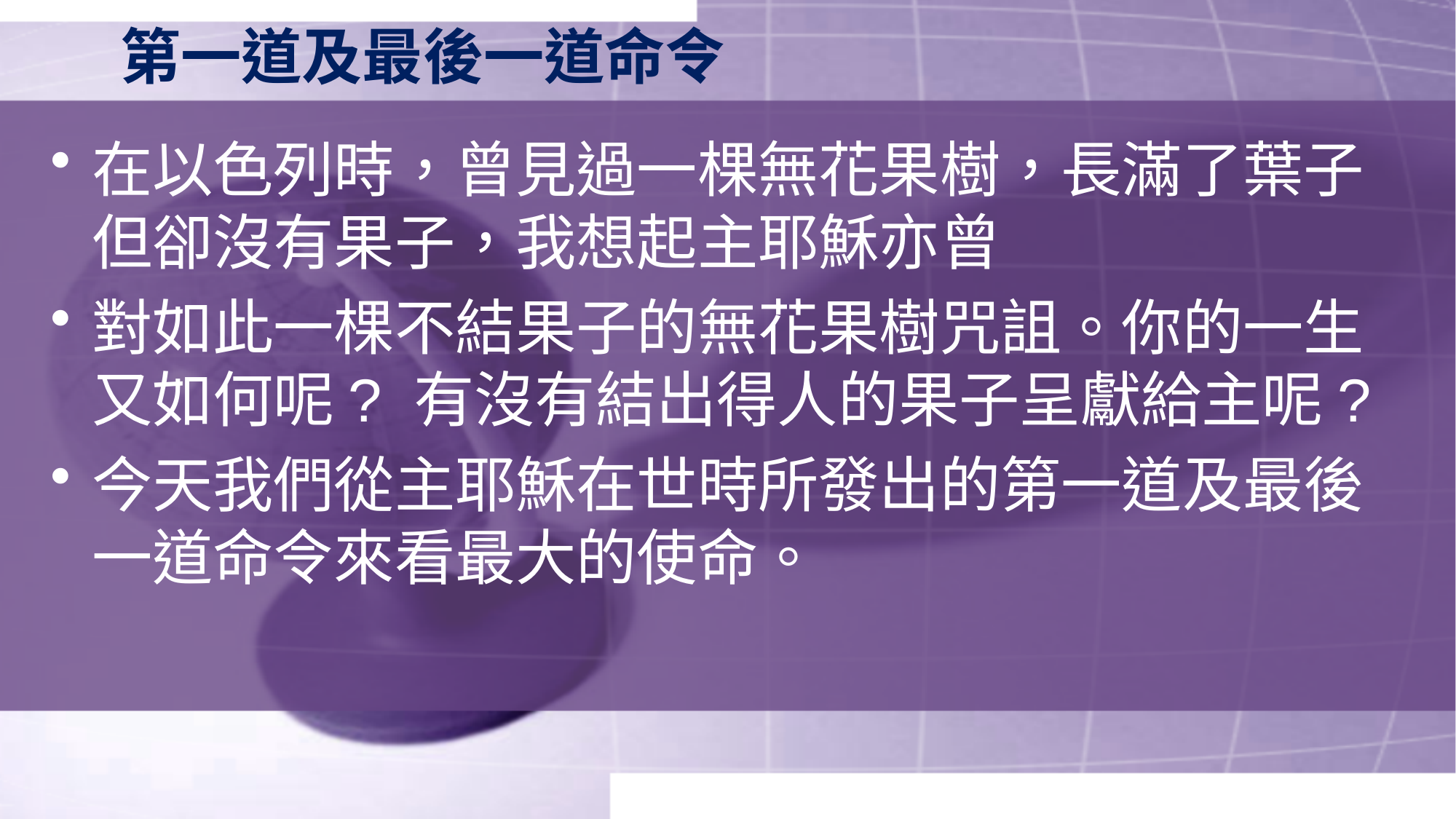

# 第一道及最後一道命令
在以色列時，曾見過一棵無花果樹，長滿了葉子但卻沒有果子，我想起主耶穌亦曾
對如此一棵不結果子的無花果樹咒詛。你的一生又如何呢? 有沒有結出得人的果子呈獻給主呢?
今天我們從主耶穌在世時所發出的第一道及最後一道命令來看最大的使命。